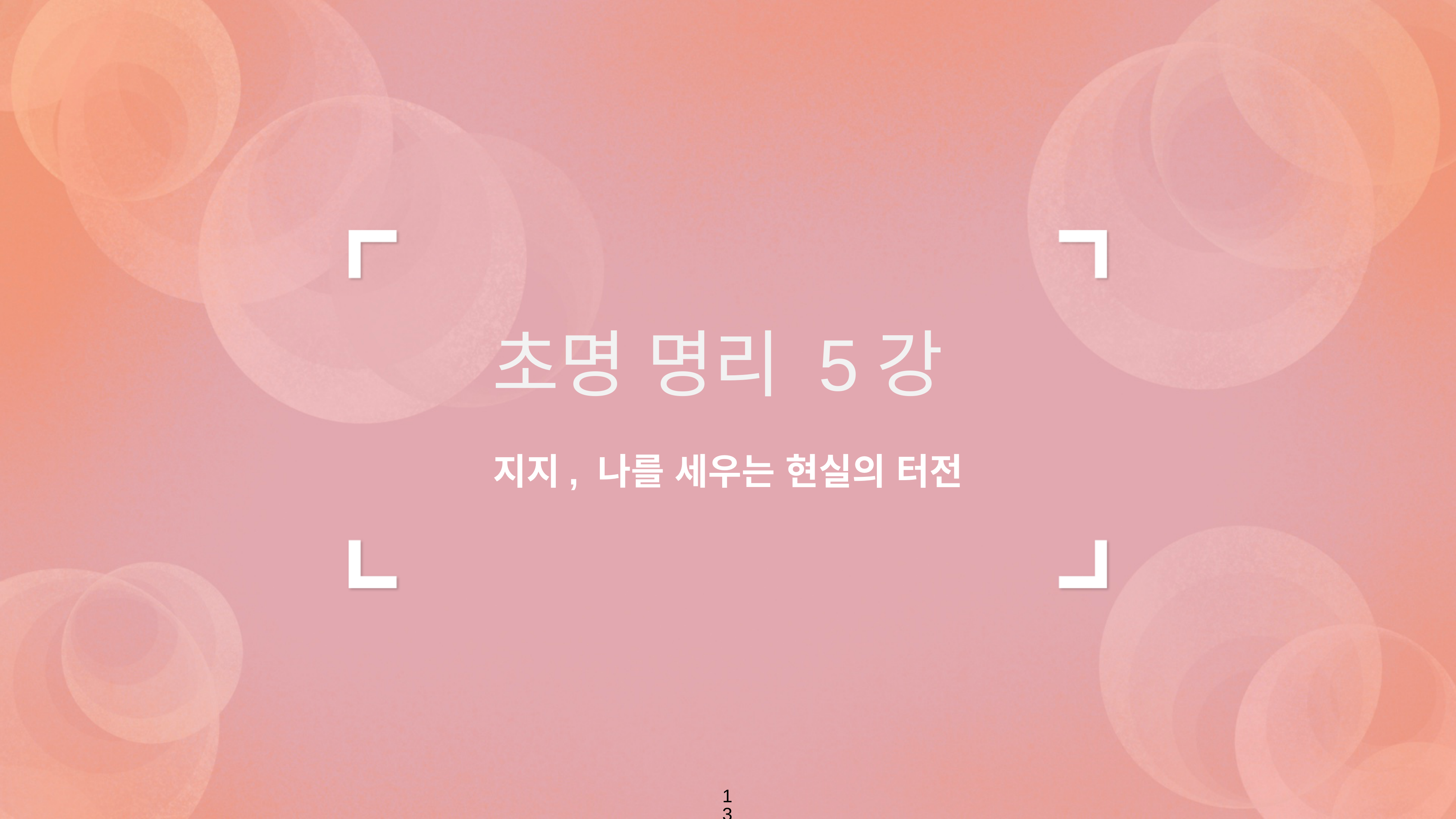

# 초명 명리 5강
지지, 나를 세우는 현실의 터전
13